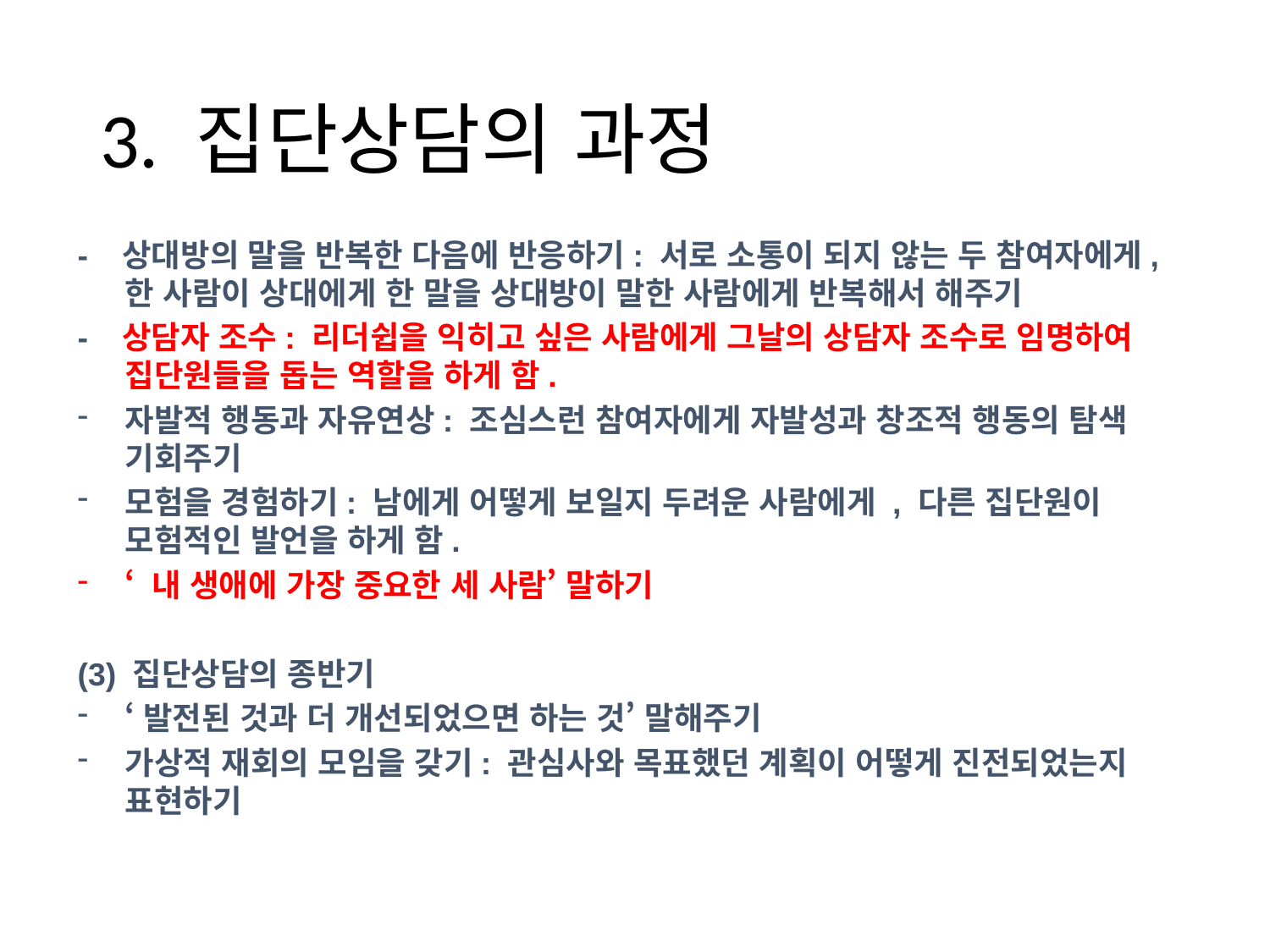

3. 집단상담의 과정

-   상대방의 말을 반복한 다음에 반응하기: 서로 소통이 되지 않는 두 참여자에게, 한 사람이 상대에게 한 말을 상대방이 말한 사람에게 반복해서 해주기
-   상담자 조수: 리더쉽을 익히고 싶은 사람에게 그날의 상담자 조수로 임명하여 집단원들을 돕는 역할을 하게 함.
자발적 행동과 자유연상: 조심스런 참여자에게 자발성과 창조적 행동의 탐색 기회주기
모험을 경험하기: 남에게 어떻게 보일지 두려운 사람에게 , 다른 집단원이 모험적인 발언을 하게 함.
‘ 내 생애에 가장 중요한 세 사람’ 말하기

(3) 집단상담의 종반기
‘발전된 것과 더 개선되었으면 하는 것’ 말해주기
가상적 재회의 모임을 갖기: 관심사와 목표했던 계획이 어떻게 진전되었는지 표현하기